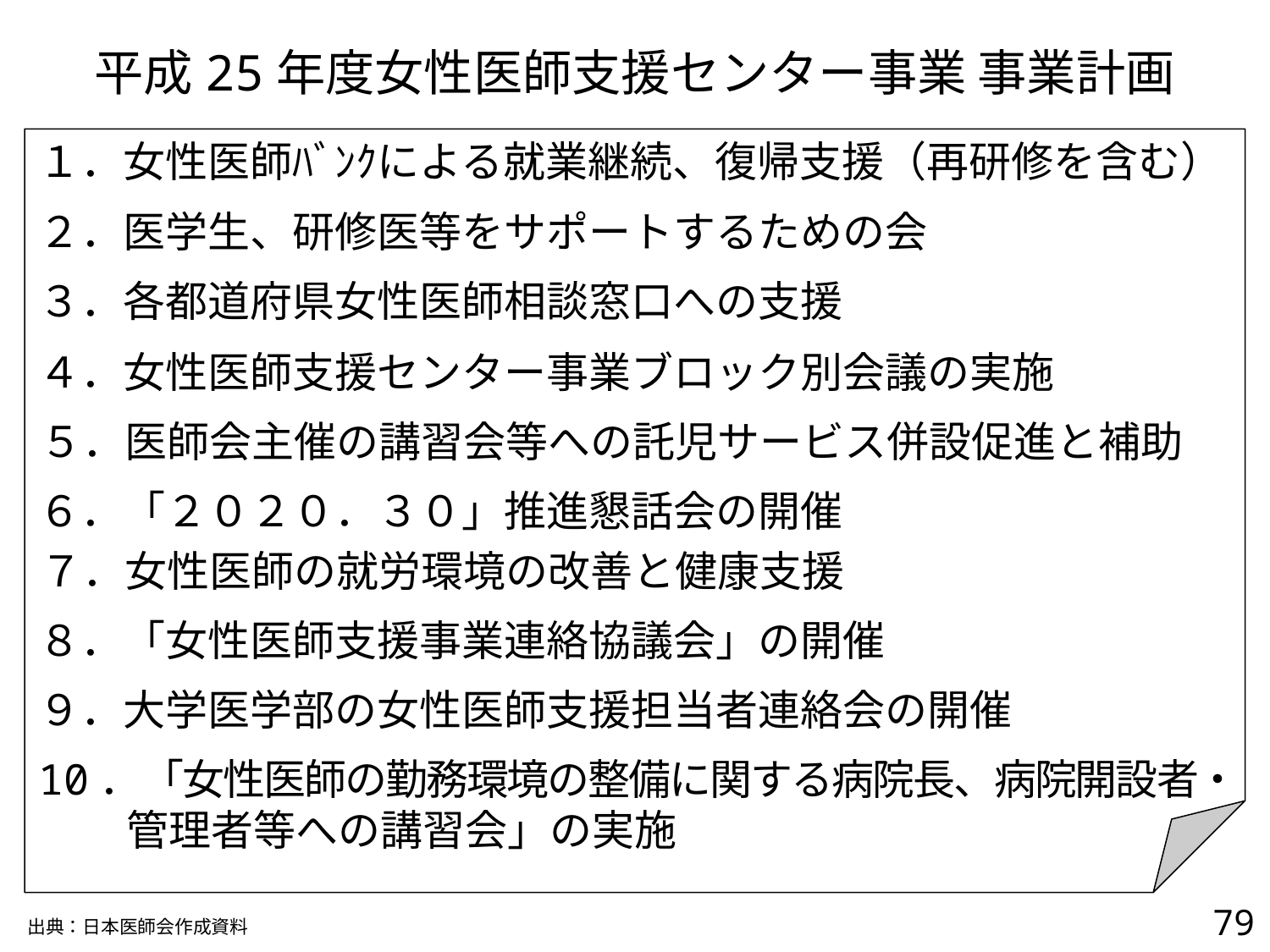

平成25年度女性医師支援センター事業 事業計画
１．女性医師ﾊﾞﾝｸによる就業継続、復帰支援（再研修を含む）

２．医学生、研修医等をサポートするための会
３．各都道府県女性医師相談窓口への支援
４．女性医師支援センター事業ブロック別会議の実施
５．医師会主催の講習会等への託児サービス併設促進と補助
６．「２０２０．３０」推進懇話会の開催
７．女性医師の就労環境の改善と健康支援
８．「女性医師支援事業連絡協議会」の開催
９．大学医学部の女性医師支援担当者連絡会の開催
10．「女性医師の勤務環境の整備に関する病院長、病院開設者・管理者等への講習会」の実施
79
出典：日本医師会作成資料